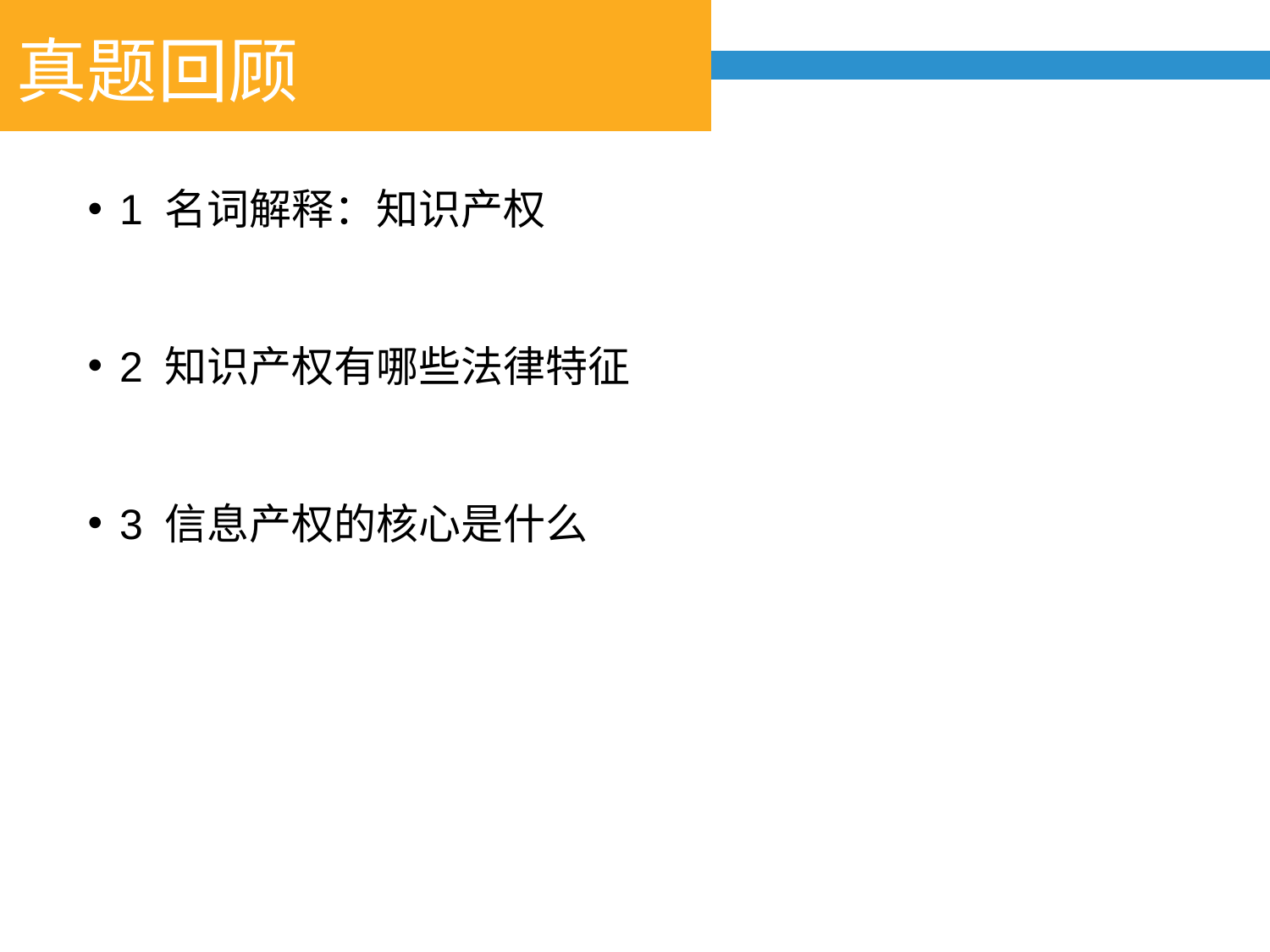

真题回顾
1 名词解释：知识产权

2 知识产权有哪些法律特征

3 信息产权的核心是什么